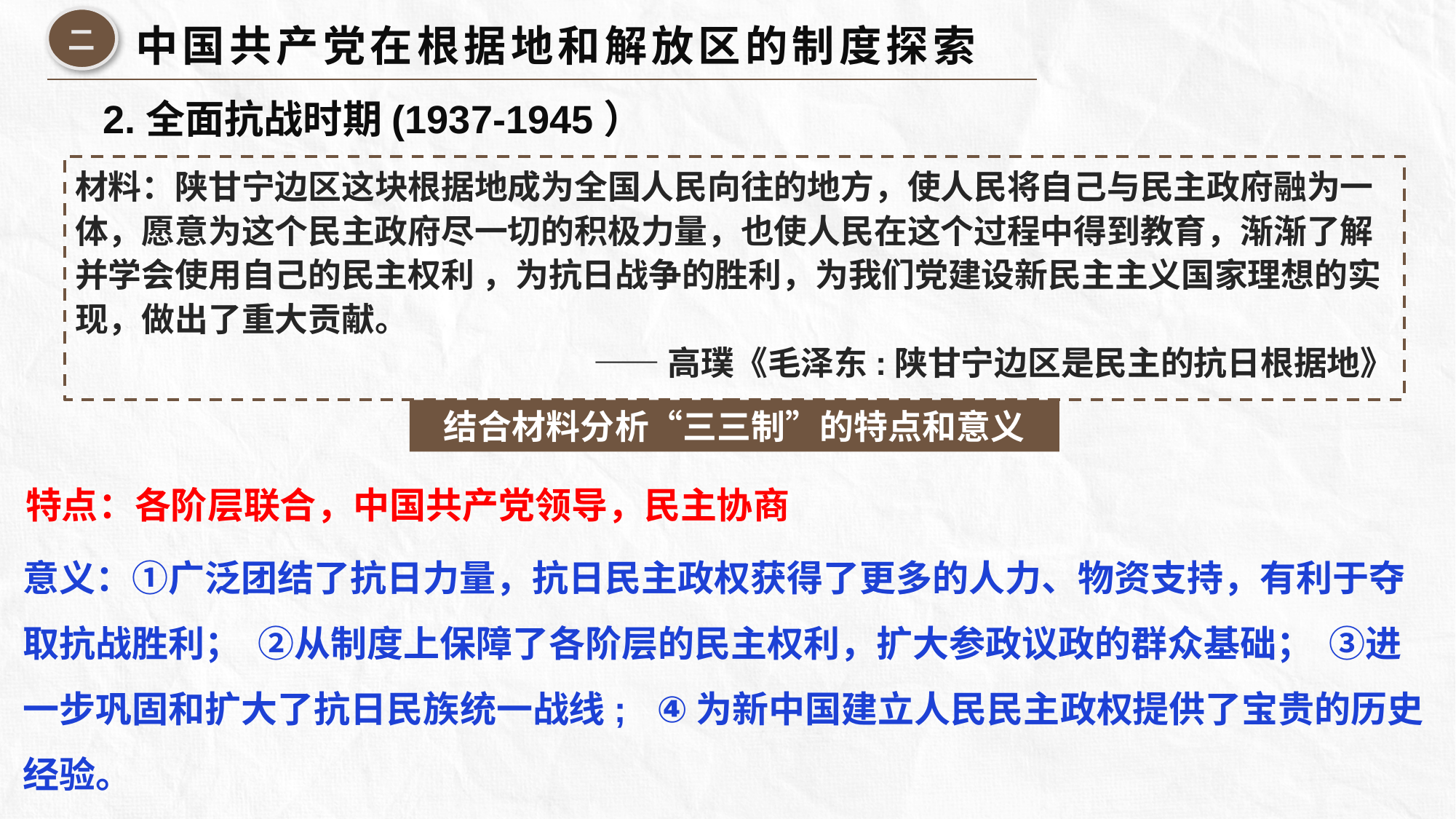

二
中国共产党在根据地和解放区的制度探索
2.全面抗战时期(1937-1945）
材料：陕甘宁边区这块根据地成为全国人民向往的地方，使人民将自己与民主政府融为一体，愿意为这个民主政府尽一切的积极力量，也使人民在这个过程中得到教育，渐渐了解并学会使用自己的民主权利 ，为抗日战争的胜利，为我们党建设新民主主义国家理想的实现，做出了重大贡献。
——高璞《毛泽东:陕甘宁边区是民主的抗日根据地》
结合材料分析“三三制”的特点和意义
特点：各阶层联合，中国共产党领导，民主协商
意义：①广泛团结了抗日力量，抗日民主政权获得了更多的人力、物资支持，有利于夺取抗战胜利；  ②从制度上保障了各阶层的民主权利，扩大参政议政的群众基础；  ③进一步巩固和扩大了抗日民族统一战线;   ④为新中国建立人民民主政权提供了宝贵的历史经验。